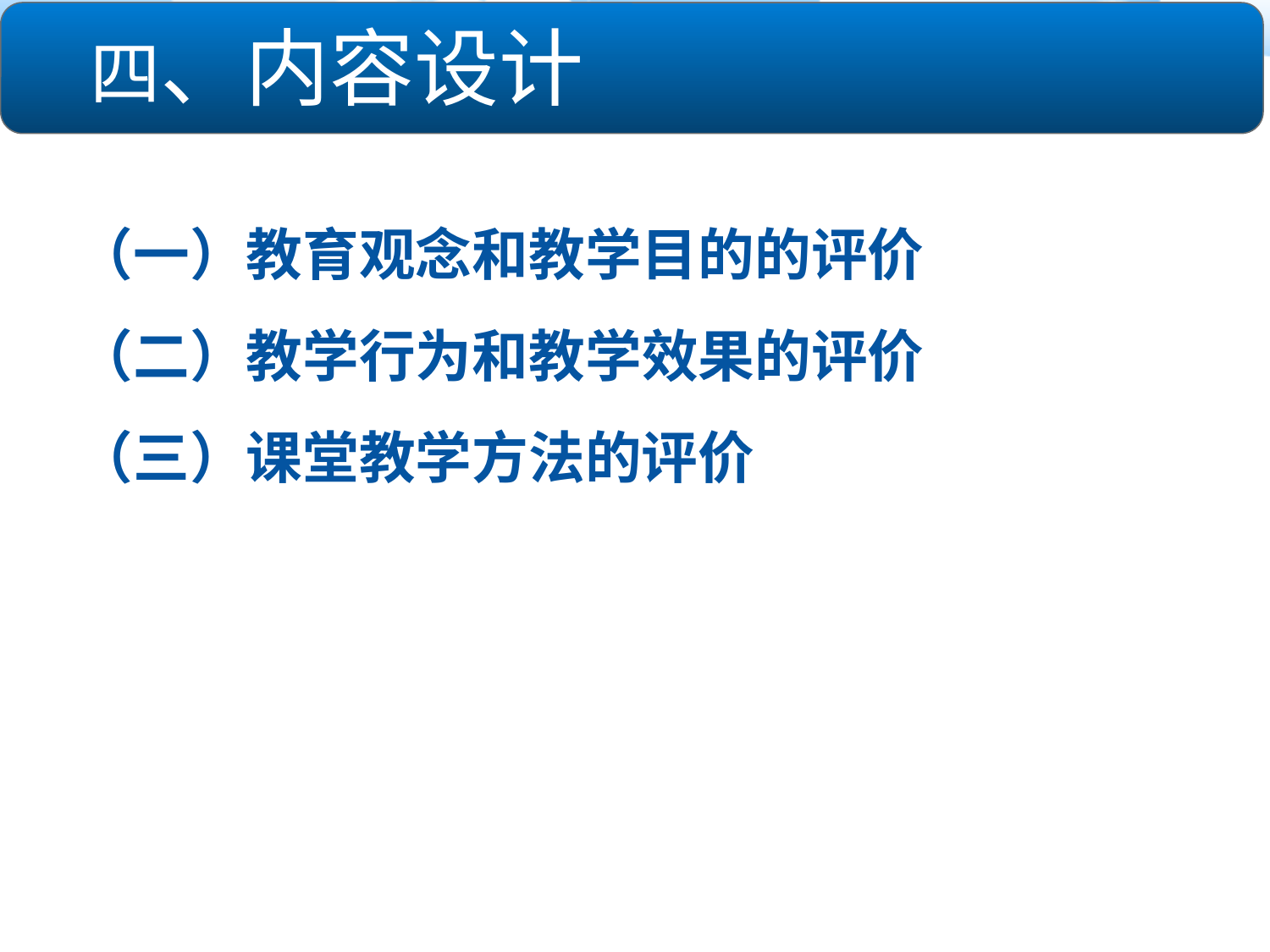

四、内容设计
（一）教育观念和教学目的的评价
（二）教学行为和教学效果的评价
（三）课堂教学方法的评价